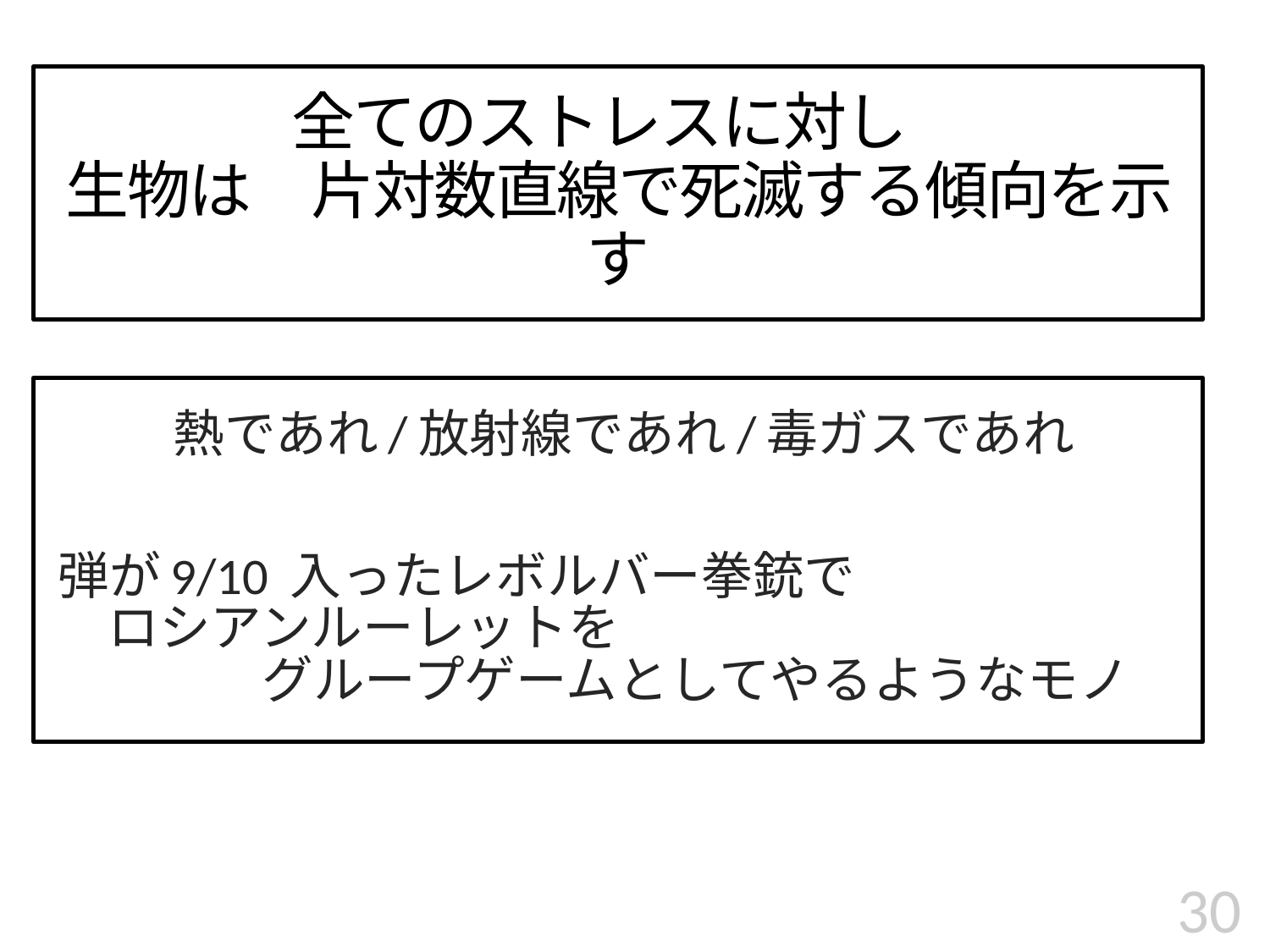

# 全てのストレスに対し 生物は　片対数直線で死滅する傾向を示す
熱であれ/放射線であれ/毒ガスであれ

弾が9/10 入ったレボルバー拳銃で　　　　　　　ロシアンルーレットを　　　　　　　　　　　　　　　グループゲームとしてやるようなモノ
30